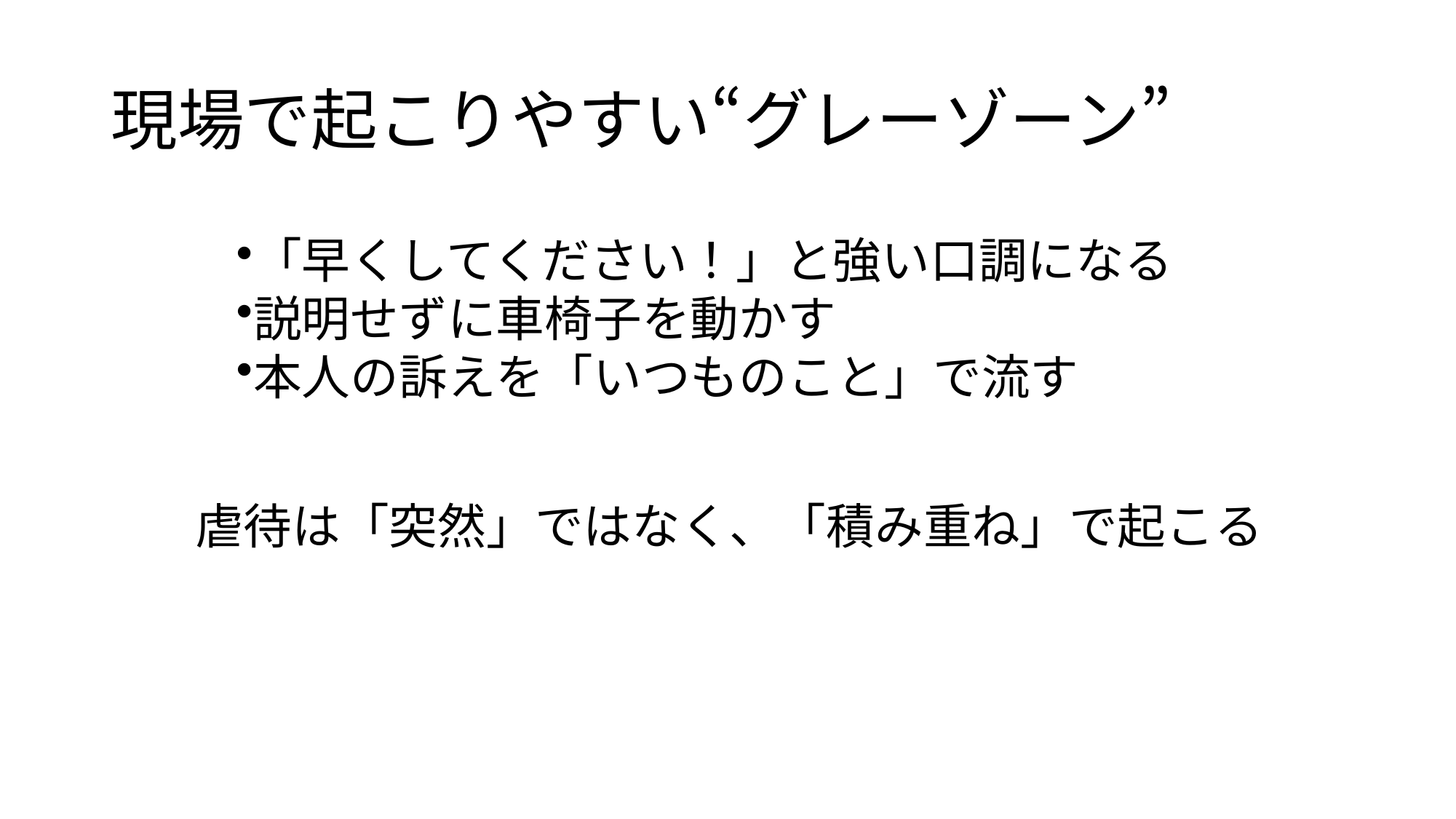

# 現場で起こりやすい“グレーゾーン”
「早くしてください！」と強い口調になる
説明せずに車椅子を動かす
本人の訴えを「いつものこと」で流す
虐待は「突然」ではなく、「積み重ね」で起こる